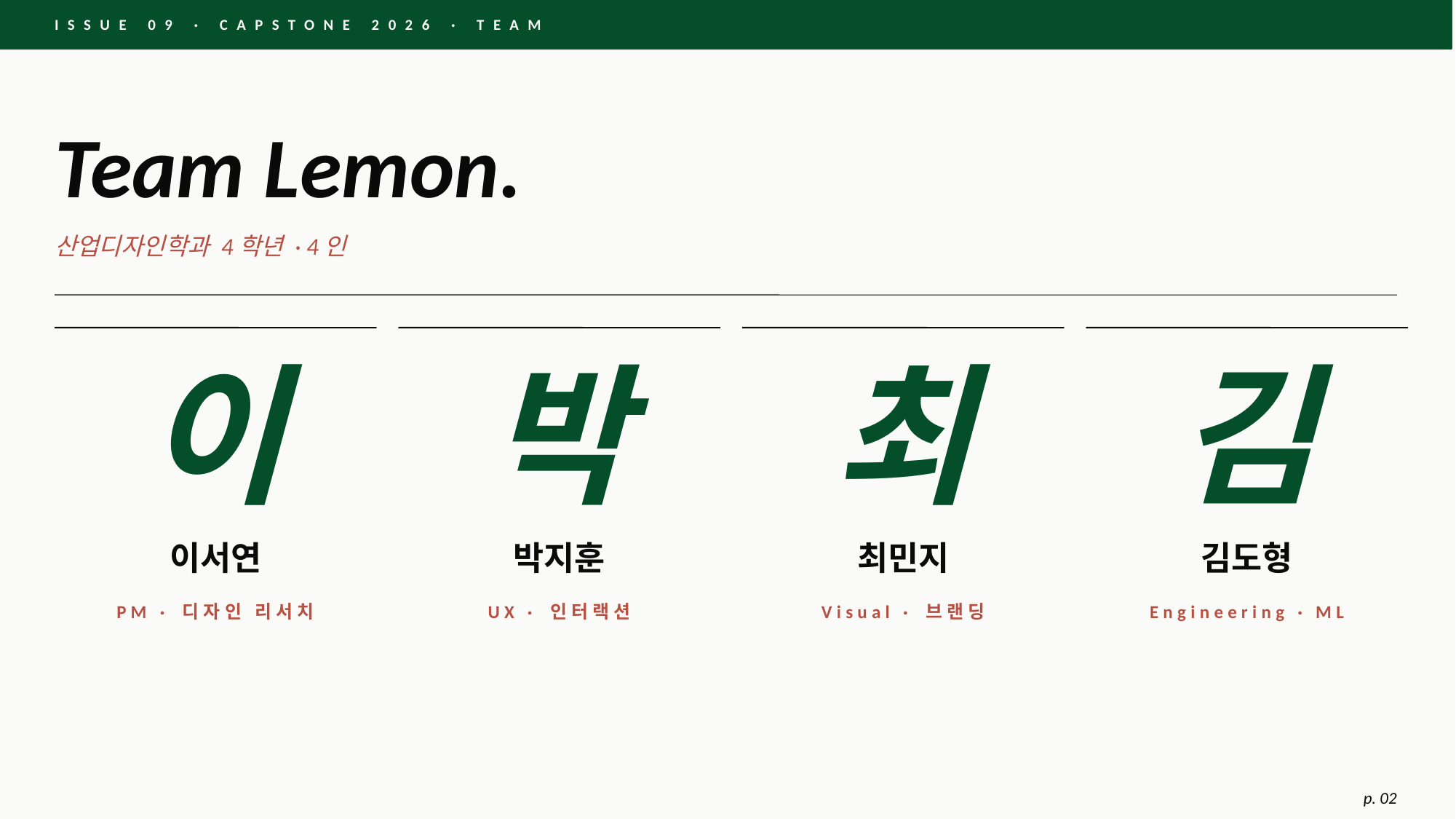

ISSUE 09 · CAPSTONE 2026 · TEAM
Team Lemon.
산업디자인학과 4학년 · 4인

이
박
최
김
이서연
박지훈
최민지
김도형
PM · 디자인 리서치
UX · 인터랙션
Visual · 브랜딩
Engineering · ML
p. 02